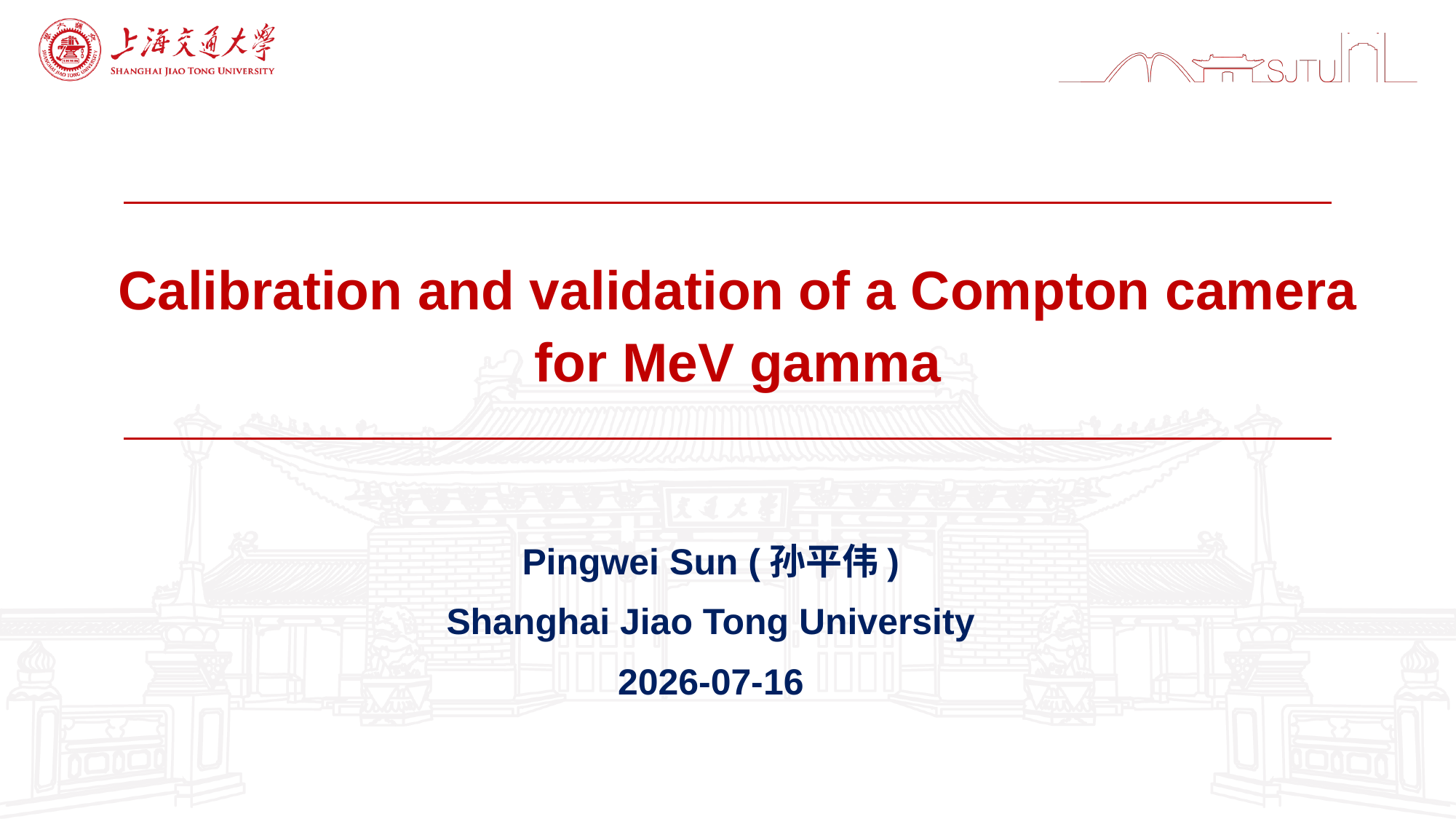

# Calibration and validation of a Compton camera for MeV gamma

Pingwei Sun (孙平伟)
Shanghai Jiao Tong University
2026-07-16